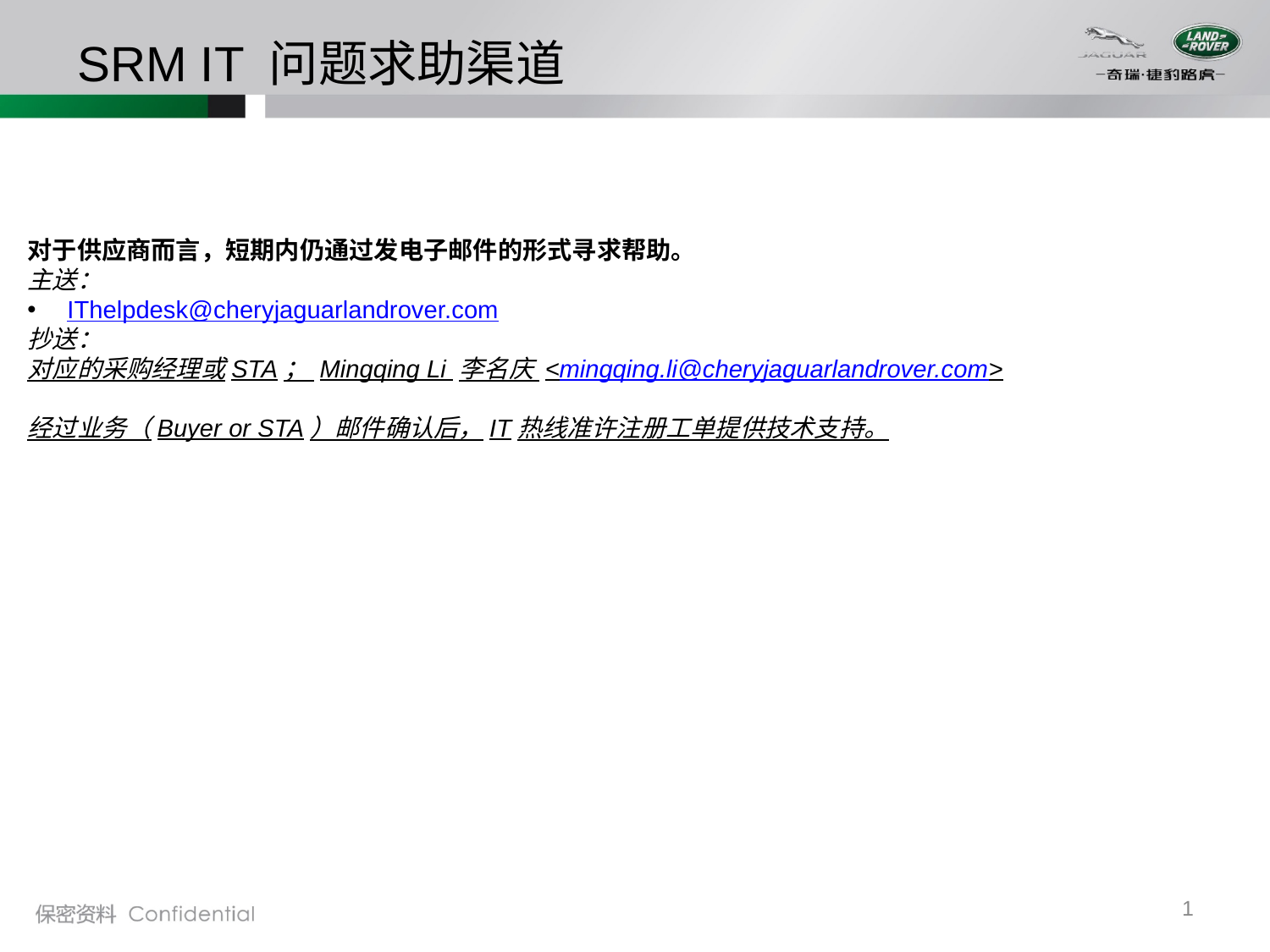

# SRM IT 问题求助渠道

对于供应商而言，短期内仍通过发电子邮件的形式寻求帮助。
主送：
IThelpdesk@cheryjaguarlandrover.com
抄送：
对应的采购经理或STA； Mingqing Li 李名庆 <mingqing.li@cheryjaguarlandrover.com>

经过业务（Buyer or STA）邮件确认后，IT热线准许注册工单提供技术支持。
1